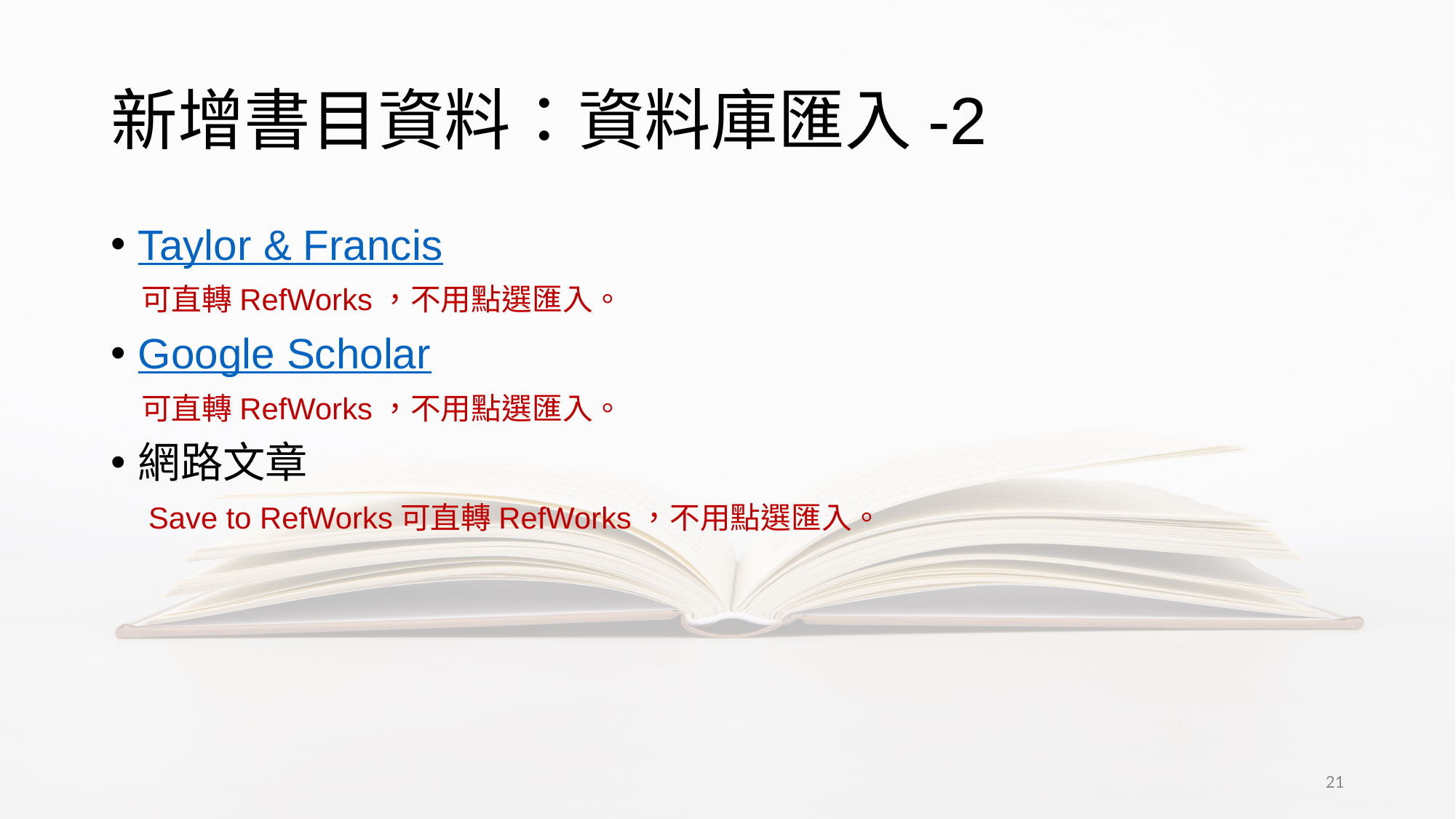

# 新增書目資料：資料庫匯入-2
Taylor & Francis
　可直轉RefWorks，不用點選匯入。
Google Scholar
　可直轉RefWorks，不用點選匯入。
網路文章
　Save to RefWorks可直轉RefWorks，不用點選匯入。
21